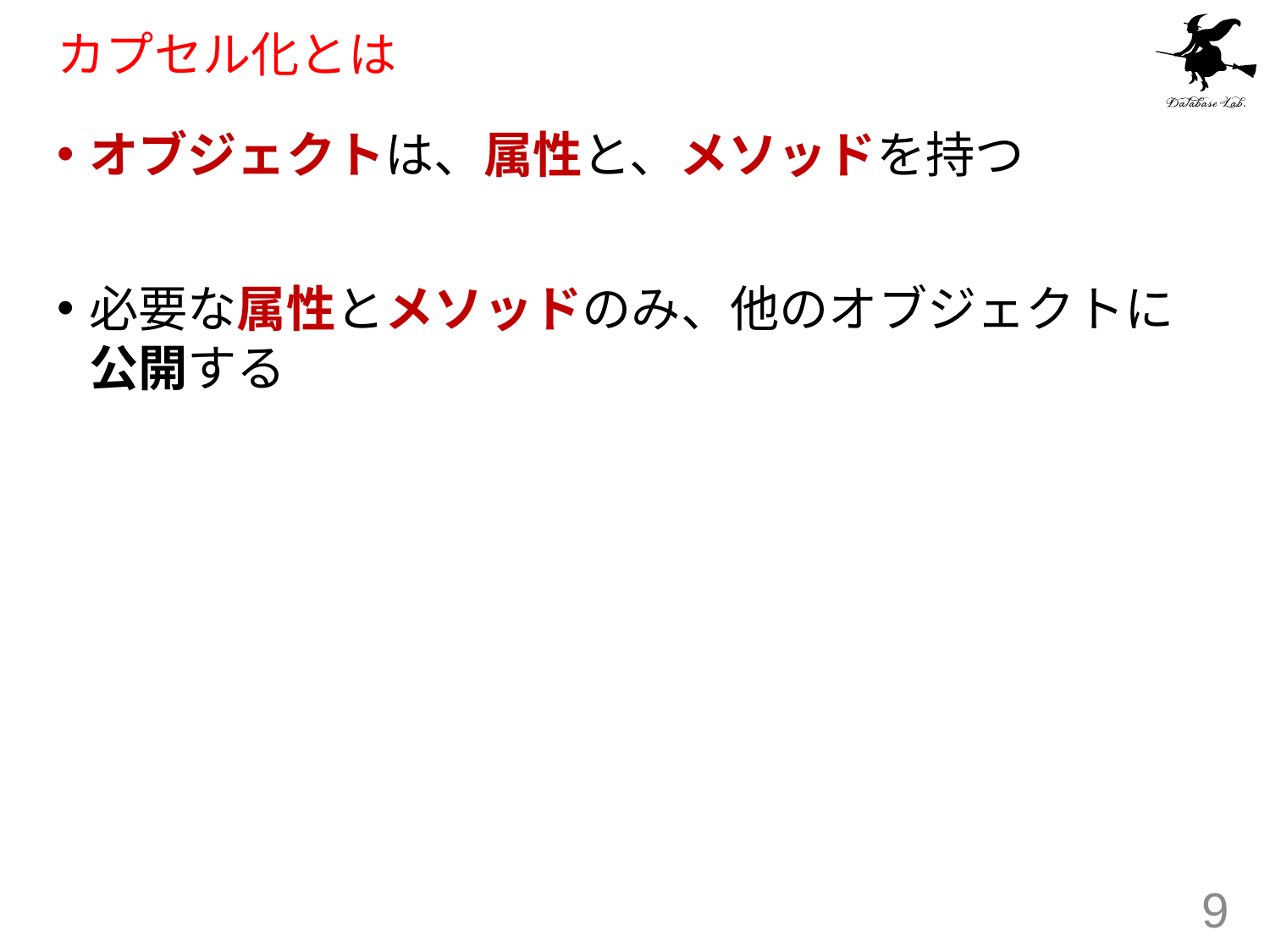

# カプセル化とは
オブジェクトは、属性と、メソッドを持つ

必要な属性とメソッドのみ、他のオブジェクトに公開する
9